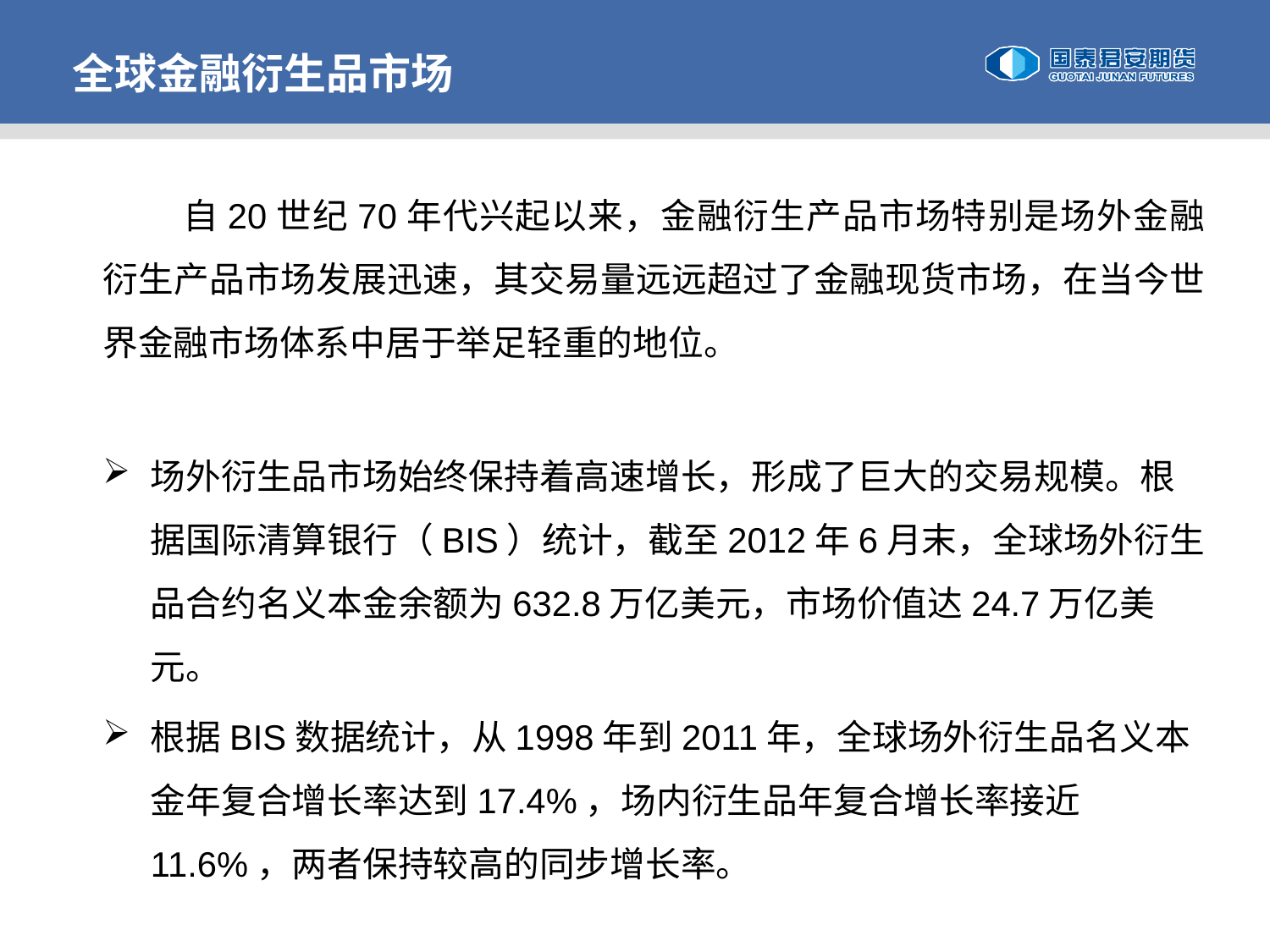

全球金融衍生品市场
        自20世纪70年代兴起以来，金融衍生产品市场特别是场外金融衍生产品市场发展迅速，其交易量远远超过了金融现货市场，在当今世界金融市场体系中居于举足轻重的地位。

场外衍生品市场始终保持着高速增长，形成了巨大的交易规模。根据国际清算银行（BIS）统计，截至2012年6月末，全球场外衍生品合约名义本金余额为632.8万亿美元，市场价值达24.7万亿美元。
根据BIS数据统计，从1998年到2011年，全球场外衍生品名义本金年复合增长率达到17.4%，场内衍生品年复合增长率接近11.6%，两者保持较高的同步增长率。